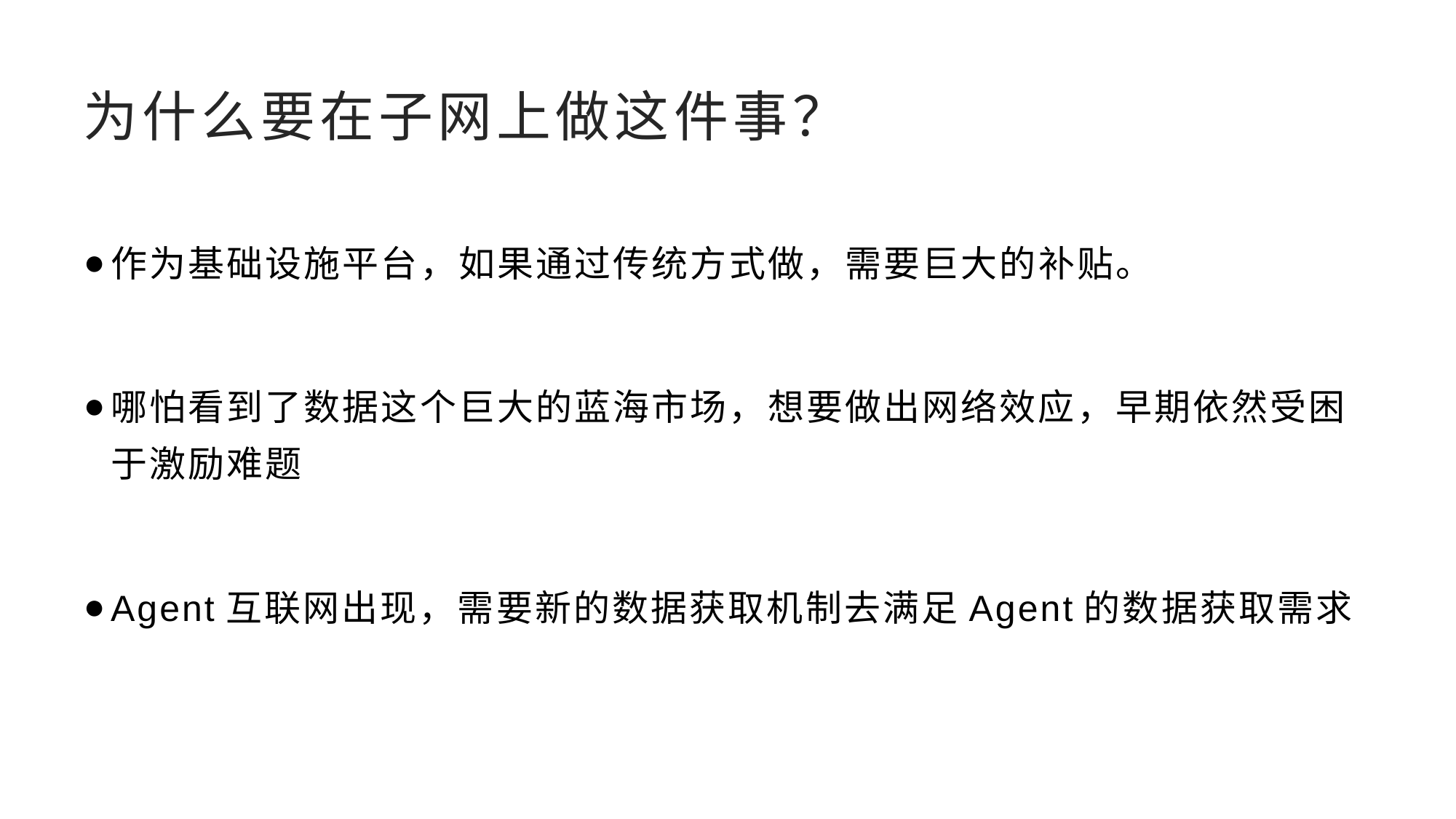

# 为什么要在子网上做这件事？
作为基础设施平台，如果通过传统方式做，需要巨大的补贴。

哪怕看到了数据这个巨大的蓝海市场，想要做出网络效应，早期依然受困于激励难题

Agent互联网出现，需要新的数据获取机制去满足Agent的数据获取需求